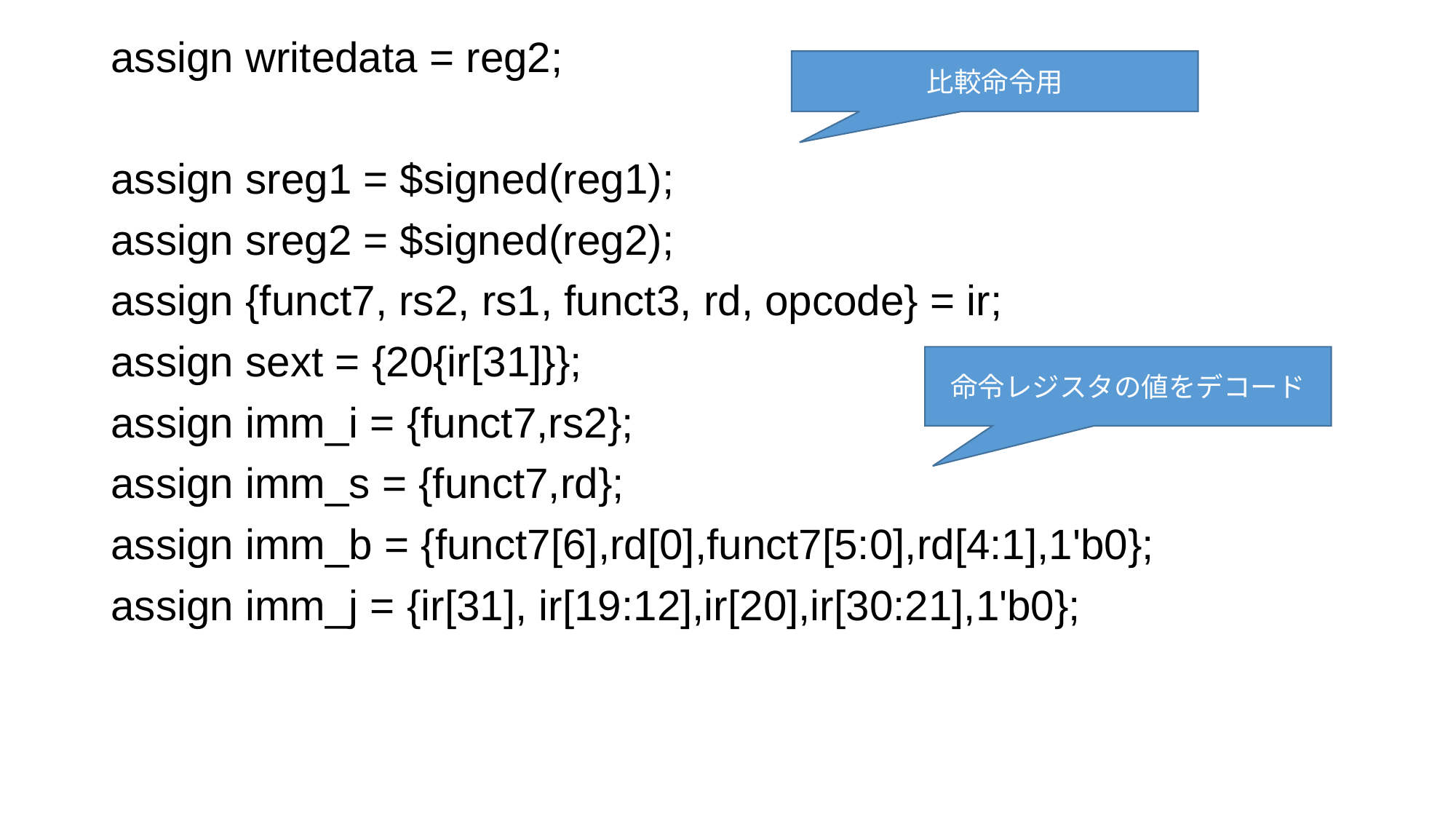

assign writedata = reg2;

assign sreg1 = $signed(reg1);
assign sreg2 = $signed(reg2);
assign {funct7, rs2, rs1, funct3, rd, opcode} = ir;
assign sext = {20{ir[31]}};
assign imm_i = {funct7,rs2};
assign imm_s = {funct7,rd};
assign imm_b = {funct7[6],rd[0],funct7[5:0],rd[4:1],1'b0};
assign imm_j = {ir[31], ir[19:12],ir[20],ir[30:21],1'b0};

比較命令用
命令レジスタの値をデコード